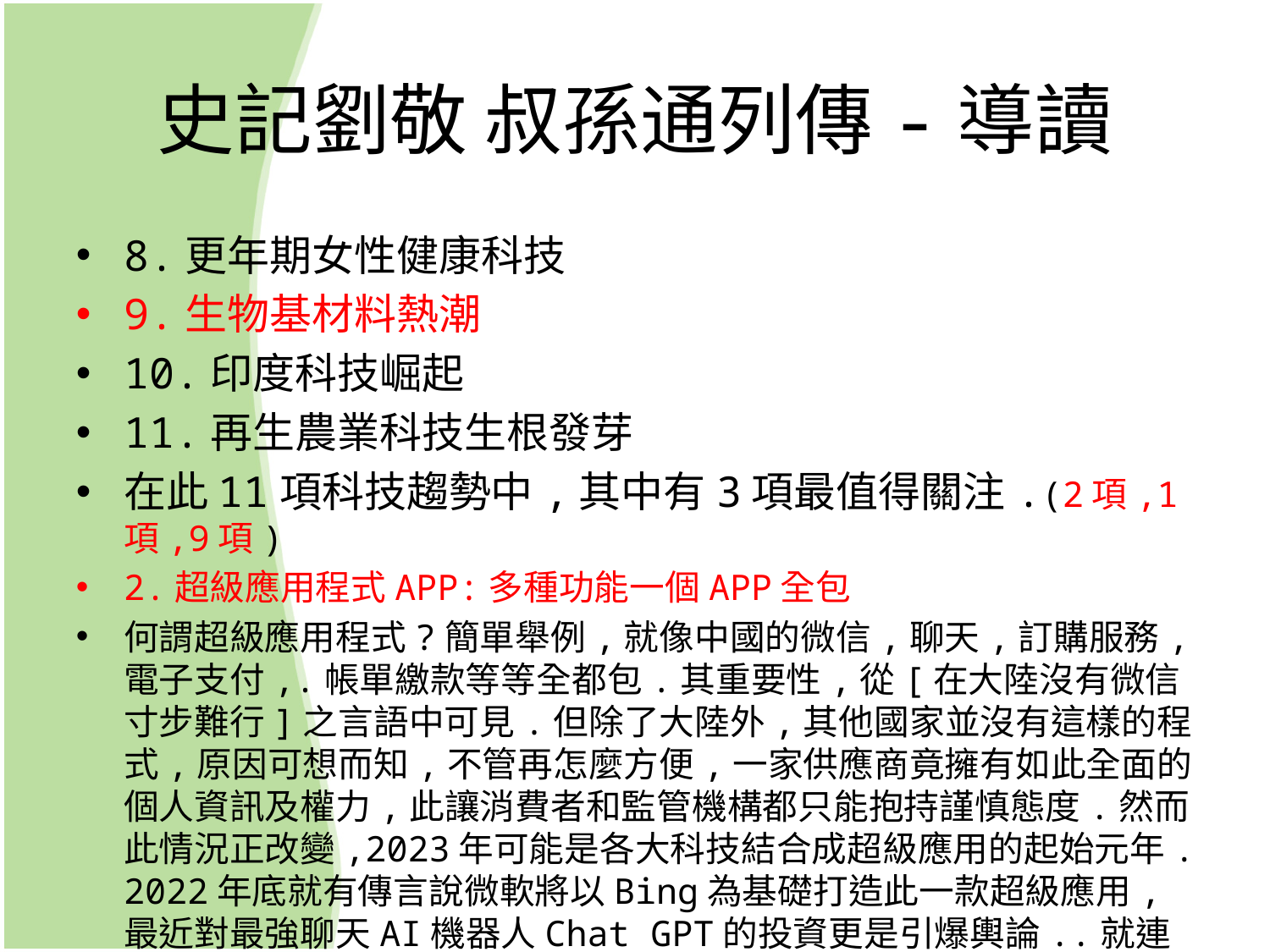

# 史記劉敬 叔孫通列傳-導讀
8.更年期女性健康科技
9.生物基材料熱潮
10.印度科技崛起
11.再生農業科技生根發芽
在此11項科技趨勢中,其中有3項最值得關注.(2項,1項,9項)
2.超級應用程式APP:多種功能一個APP全包
何謂超級應用程式?簡單舉例,就像中國的微信,聊天,訂購服務,電子支付,.帳單繳款等等全都包.其重要性,從[在大陸沒有微信寸步難行]之言語中可見.但除了大陸外,其他國家並沒有這樣的程式,原因可想而知,不管再怎麼方便,一家供應商竟擁有如此全面的 個人資訊及權力,此讓消費者和監管機構都只能抱持謹慎態度.然而此情況正改變,2023年可能是各大科技結合成超級應用的起始元年.2022年底就有傳言說微軟將以Bing為基礎打造此一款超級應用,最近對最強聊天AI機器人Chat GPT的投資更是引爆輿論..就連馬斯克也暗示要將推特變